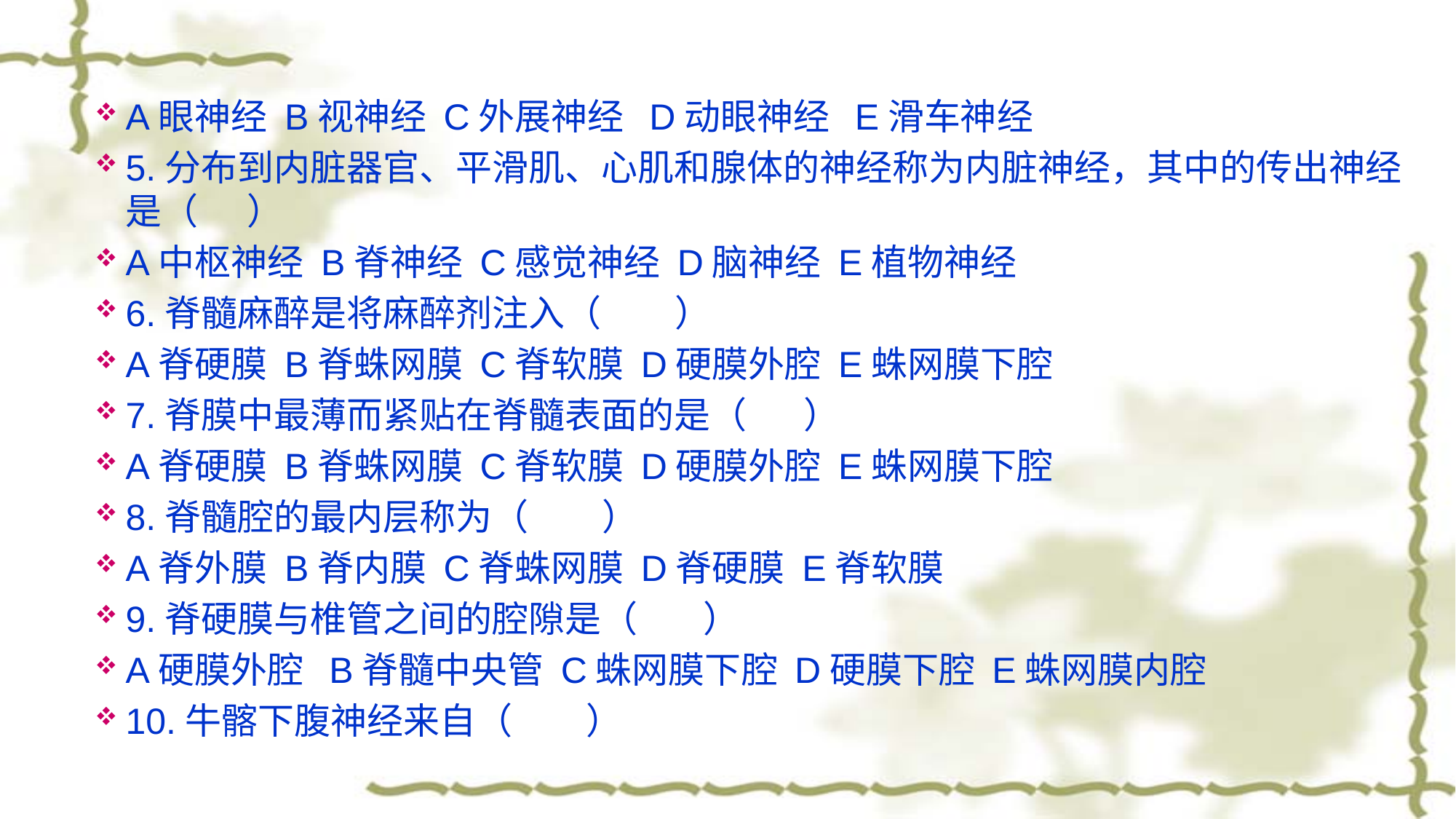

A眼神经 B视神经 C外展神经  D动眼神经  E滑车神经
5.分布到内脏器官、平滑肌、心肌和腺体的神经称为内脏神经，其中的传出神经是（      ）
A中枢神经 B脊神经 C感觉神经 D脑神经 E植物神经
6.脊髓麻醉是将麻醉剂注入（         ）
A脊硬膜 B脊蛛网膜 C脊软膜 D硬膜外腔 E蛛网膜下腔
7.脊膜中最薄而紧贴在脊髓表面的是（       ）
A脊硬膜 B脊蛛网膜 C脊软膜 D硬膜外腔 E蛛网膜下腔
8.脊髓腔的最内层称为（         ）
A脊外膜 B脊内膜 C脊蛛网膜 D脊硬膜 E脊软膜
9.脊硬膜与椎管之间的腔隙是（        ）
A硬膜外腔  B脊髓中央管 C蛛网膜下腔 D硬膜下腔 E蛛网膜内腔
10.牛髂下腹神经来自（         ）